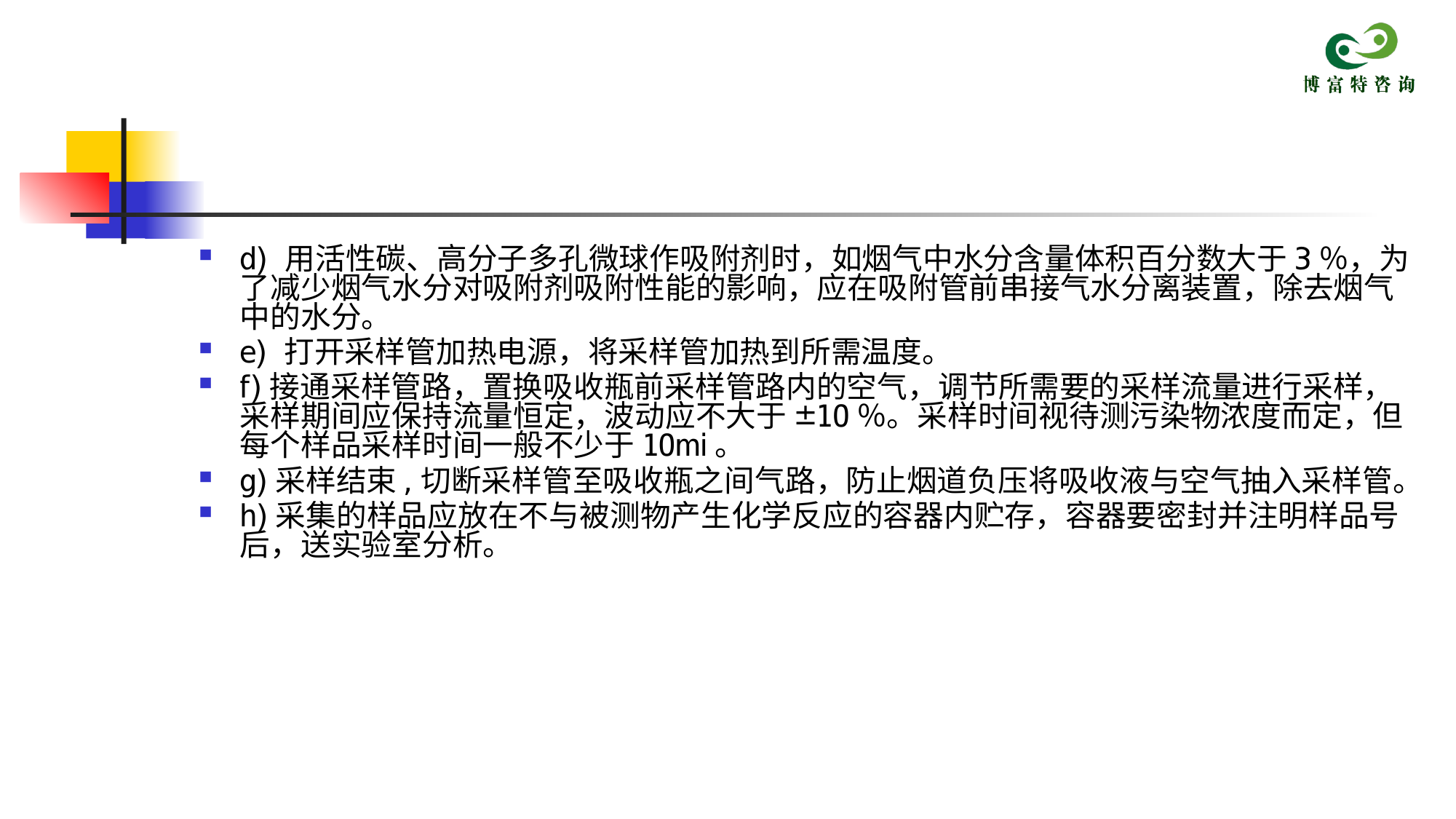

d) 用活性碳、高分子多孔微球作吸附剂时，如烟气中水分含量体积百分数大于3％，为了减少烟气水分对吸附剂吸附性能的影响，应在吸附管前串接气水分离装置，除去烟气中的水分。
e) 打开采样管加热电源，将采样管加热到所需温度。
f)接通采样管路，置换吸收瓶前采样管路内的空气，调节所需要的采样流量进行采样，采样期间应保持流量恒定，波动应不大于±10％。采样时间视待测污染物浓度而定，但每个样品采样时间一般不少于10mi。
g)采样结束,切断采样管至吸收瓶之间气路，防止烟道负压将吸收液与空气抽入采样管。
h)采集的样品应放在不与被测物产生化学反应的容器内贮存，容器要密封并注明样品号后，送实验室分析。